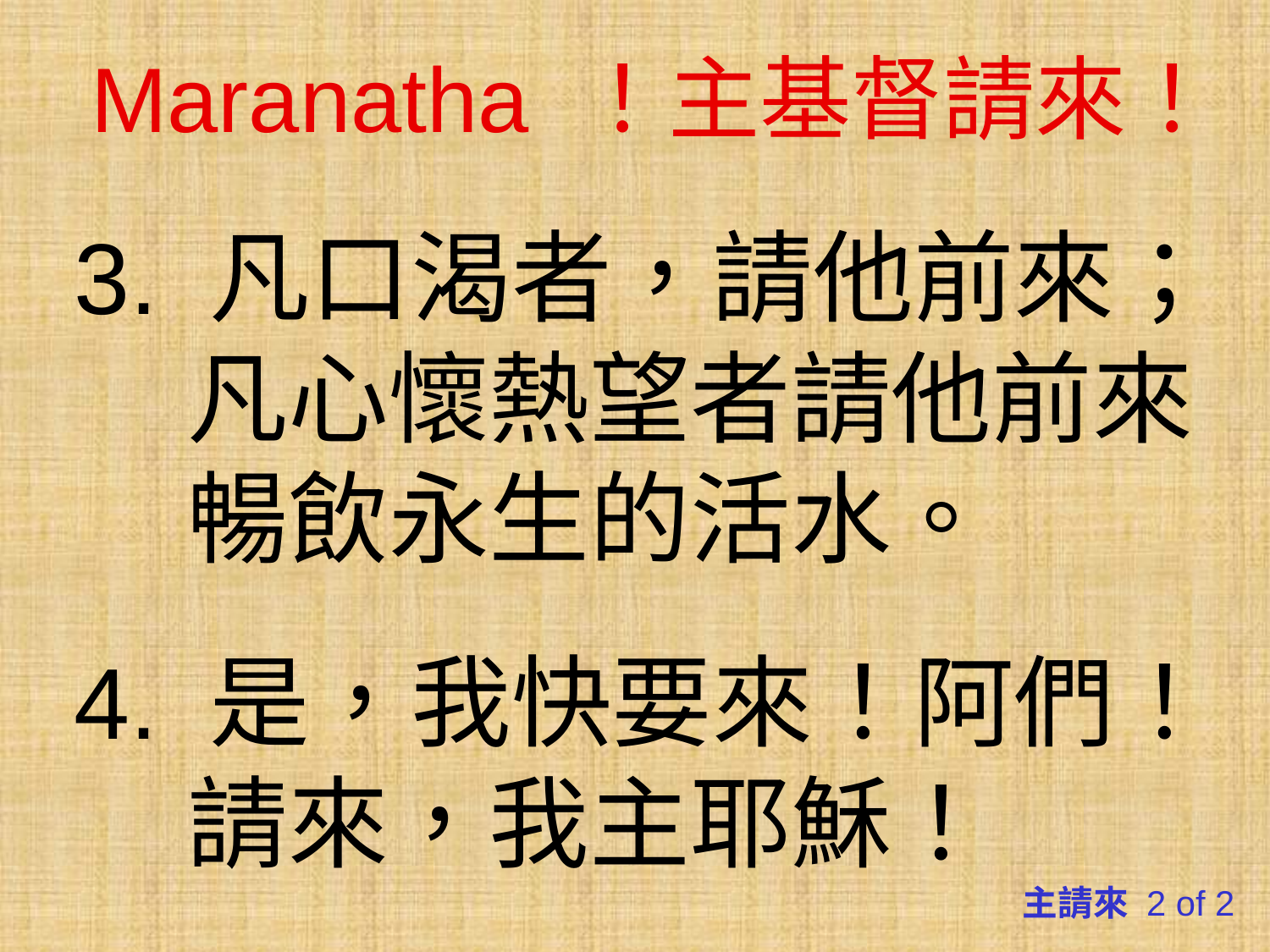

Maranatha ！主基督請來！

3. 凡口渴者，請他前來；
    凡心懷熱望者請他前來
    暢飲永生的活水。

4. 是，我快要來！阿們！
    請來，我主耶穌！
主請來 2 of 2